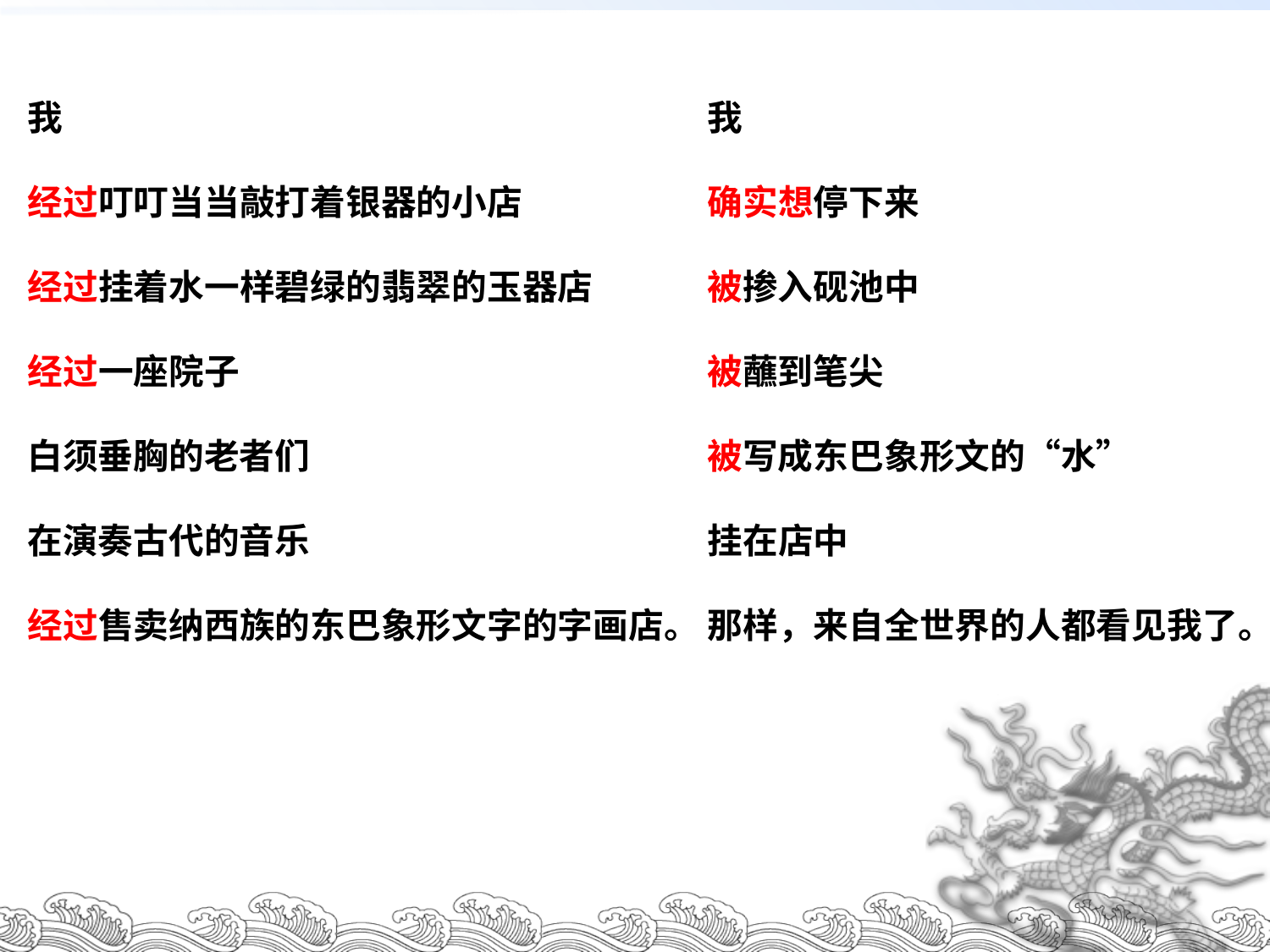

我

经过叮叮当当敲打着银器的小店

经过挂着水一样碧绿的翡翠的玉器店

经过一座院子

白须垂胸的老者们

在演奏古代的音乐

经过售卖纳西族的东巴象形文字的字画店。
我

确实想停下来

被掺入砚池中

被蘸到笔尖

被写成东巴象形文的“水”

挂在店中

那样，来自全世界的人都看见我了。